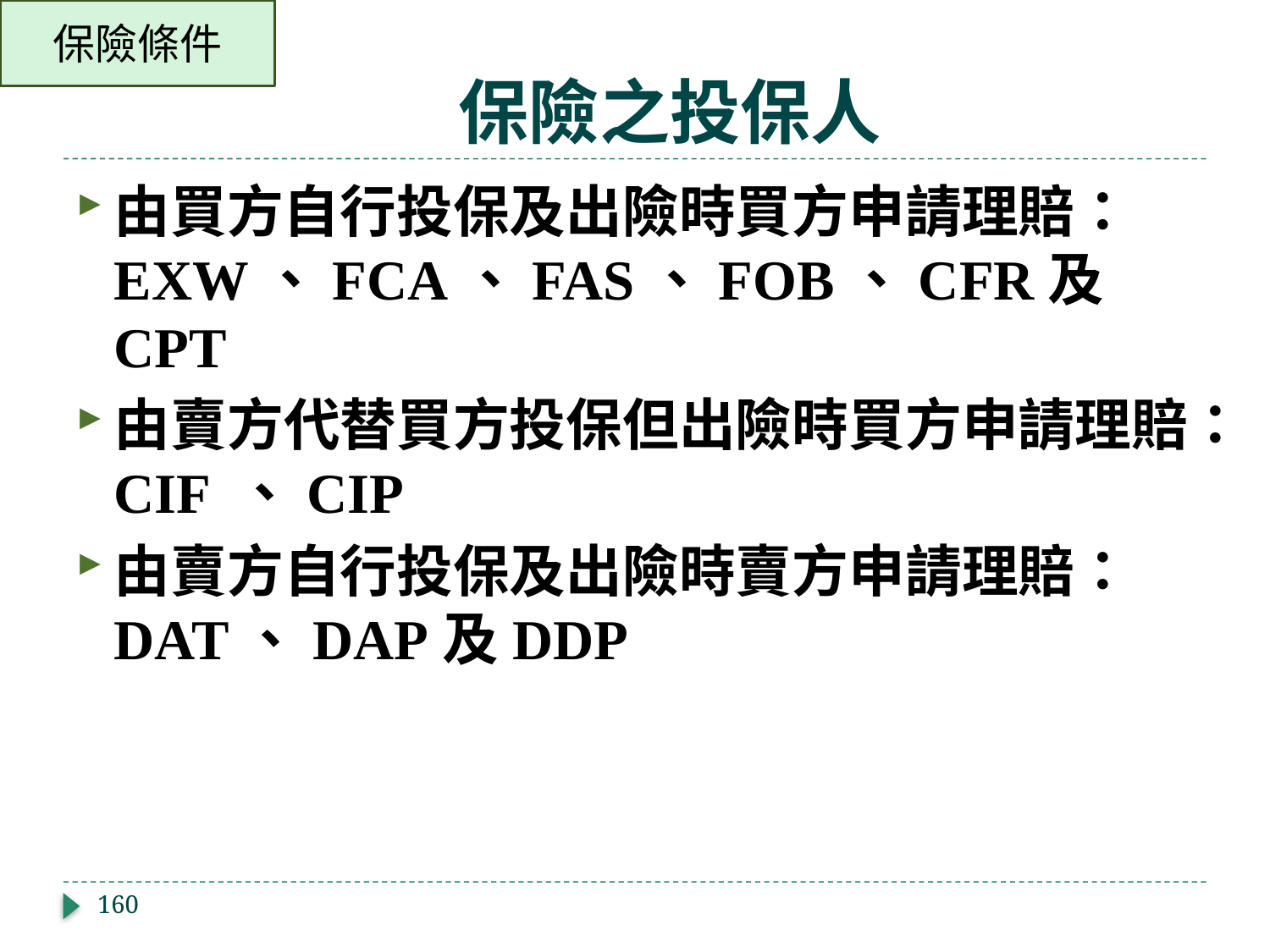

保險條件
# 保險之投保人
由買方自行投保及出險時買方申請理賠：EXW、FCA、FAS、FOB、CFR及CPT
由賣方代替買方投保但出險時買方申請理賠：CIF 、CIP
由賣方自行投保及出險時賣方申請理賠：DAT、DAP及DDP
160